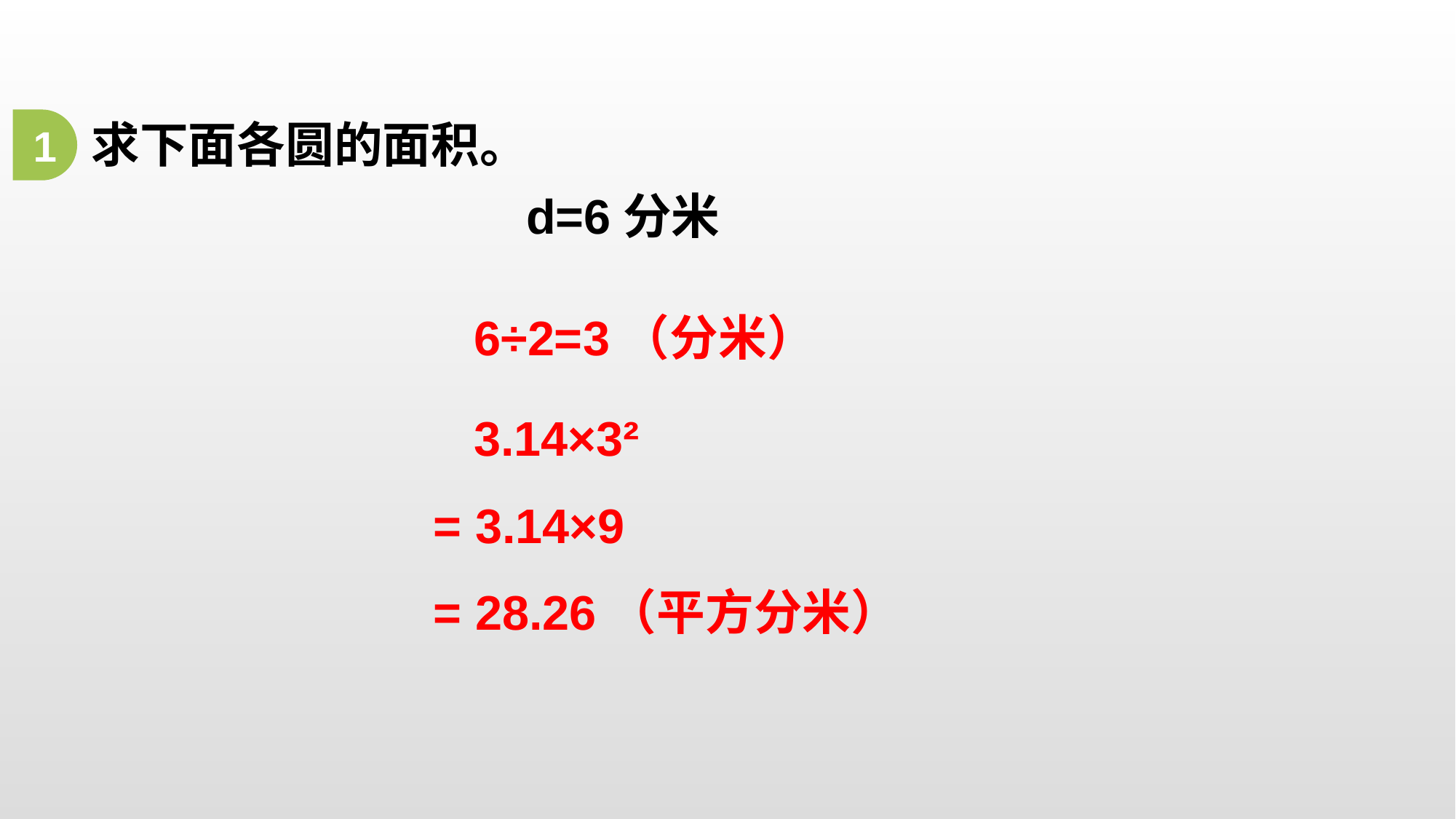

求下面各圆的面积。
1
d=6分米

   6÷2=3（分米）
   3.14×3²
= 3.14×9
= 28.26（平方分米）